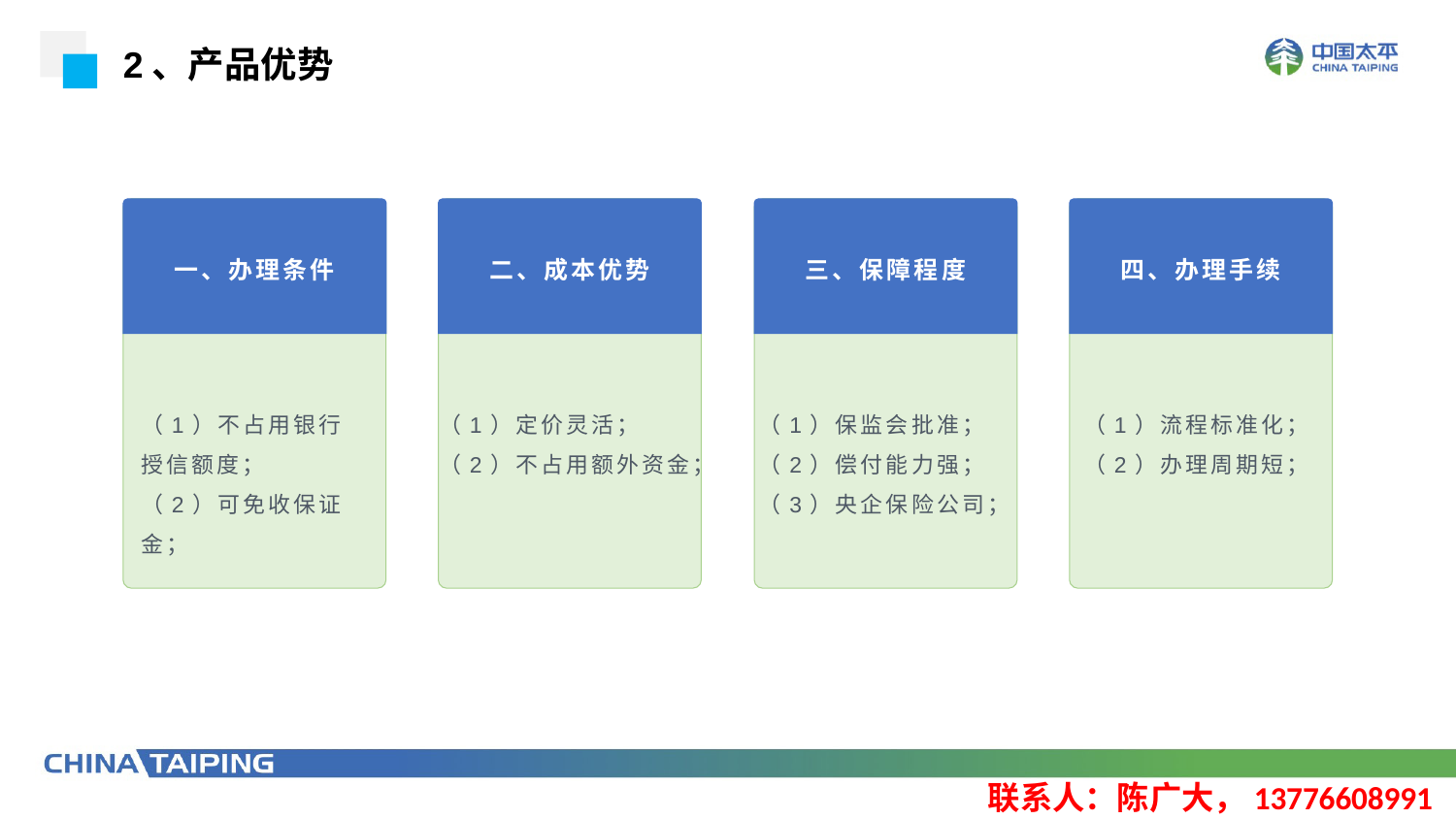

2、产品优势

一、办理条件
二、成本优势
三、保障程度
四、办理手续
（1）不占用银行授信额度；
（2）可免收保证金；
（1）定价灵活；
（2）不占用额外资金；
（1）保监会批准；
（2）偿付能力强；
（3）央企保险公司；
（1）流程标准化；
（2）办理周期短；
联系人：陈广大，13776608991